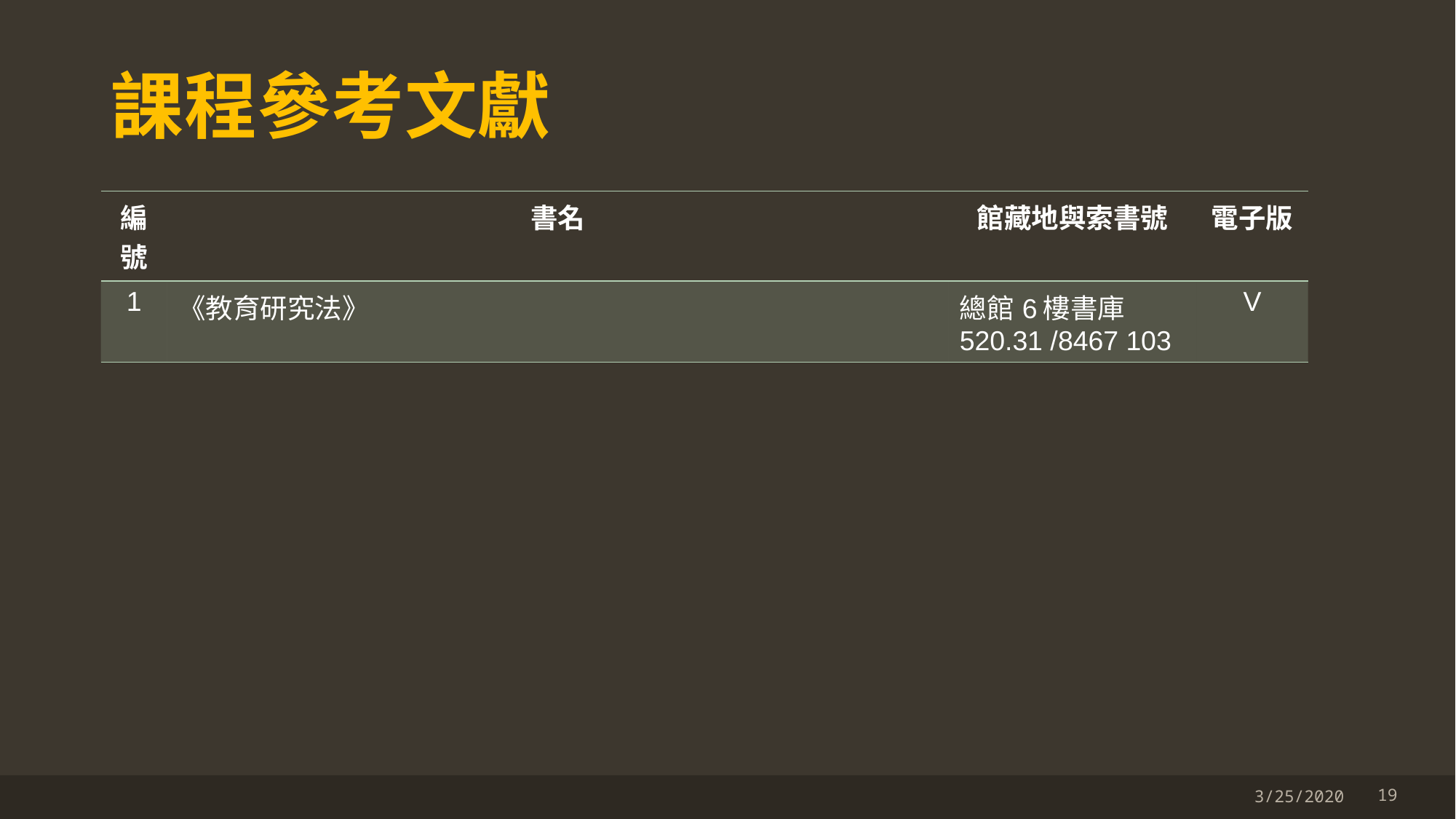

# 課程參考文獻
| 編號 | 書名 | 館藏地與索書號 | 電子版 |
| --- | --- | --- | --- |
| 1 | 《教育研究法》 | 總館6樓書庫 520.31 /8467 103 | V |
3/25/2020
19